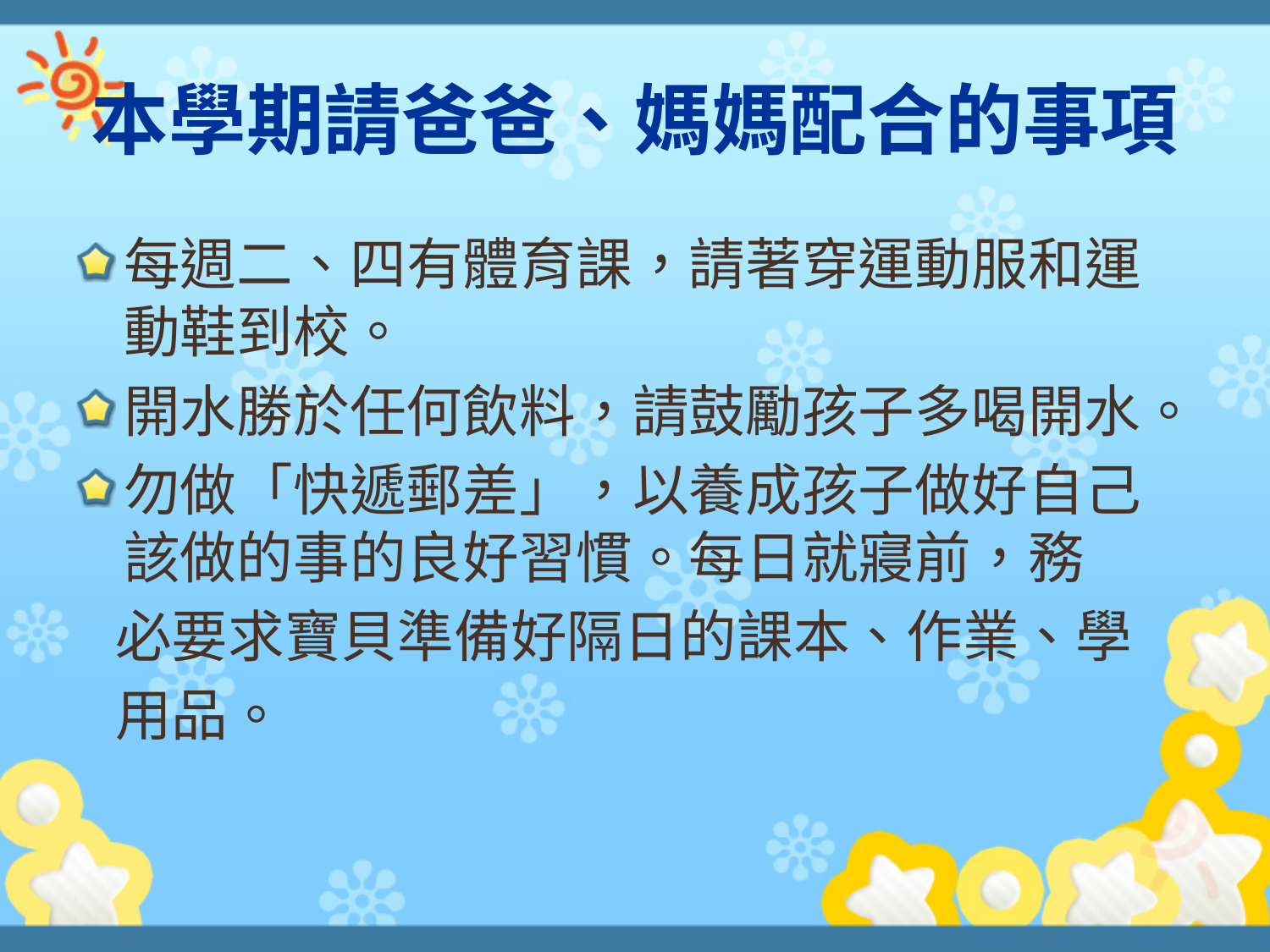

# 本學期請爸爸、媽媽配合的事項
每週二、四有體育課，請著穿運動服和運動鞋到校。
開水勝於任何飲料，請鼓勵孩子多喝開水。
勿做「快遞郵差」，以養成孩子做好自己該做的事的良好習慣。每日就寢前，務
  必要求寶貝準備好隔日的課本、作業、學
  用品。